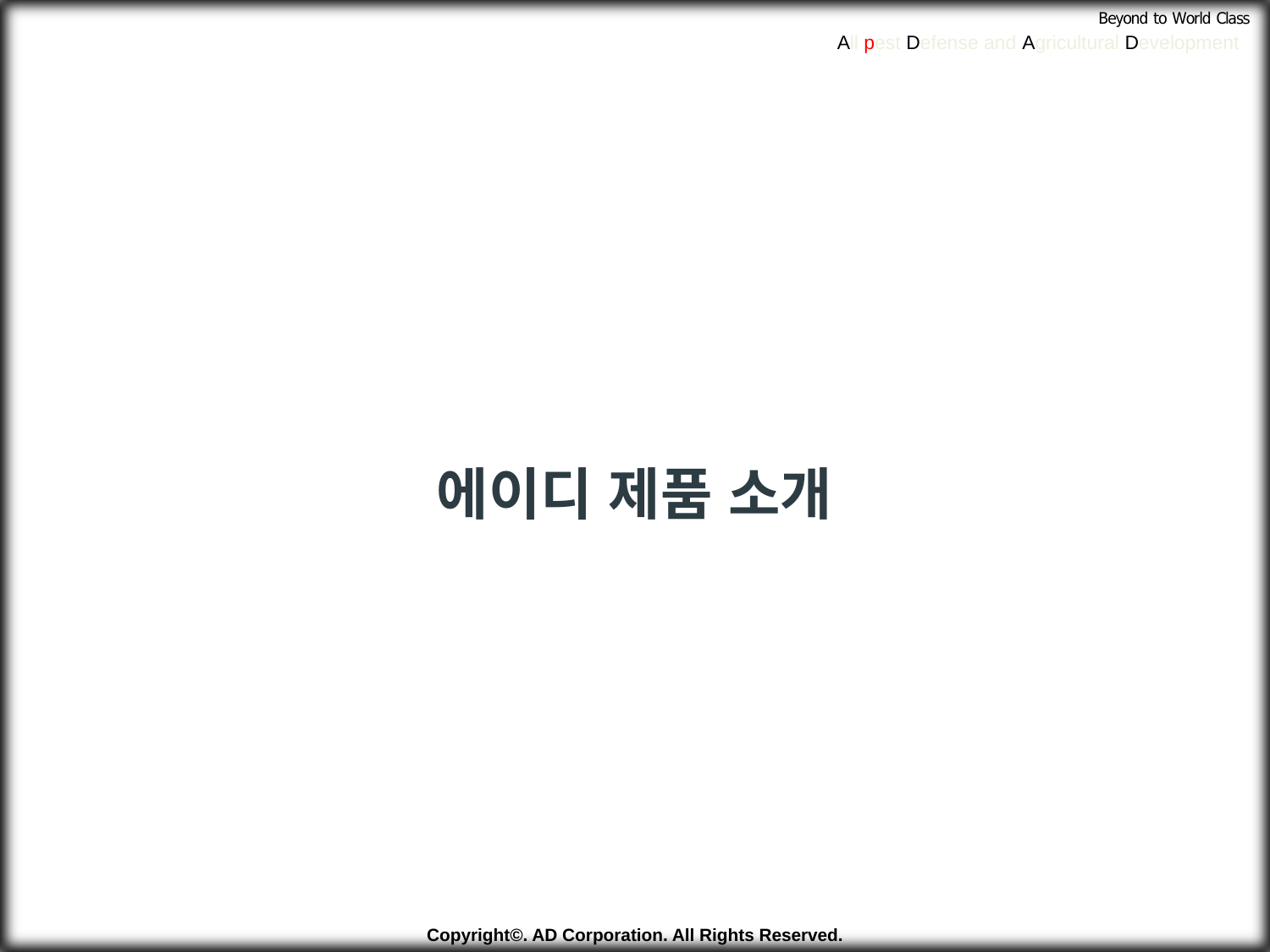

Beyond  to  World  Class
All pest Defense and Agricultural Development
에이디 제품 소개
Copyright©. AD Corporation. All Rights Reserved.